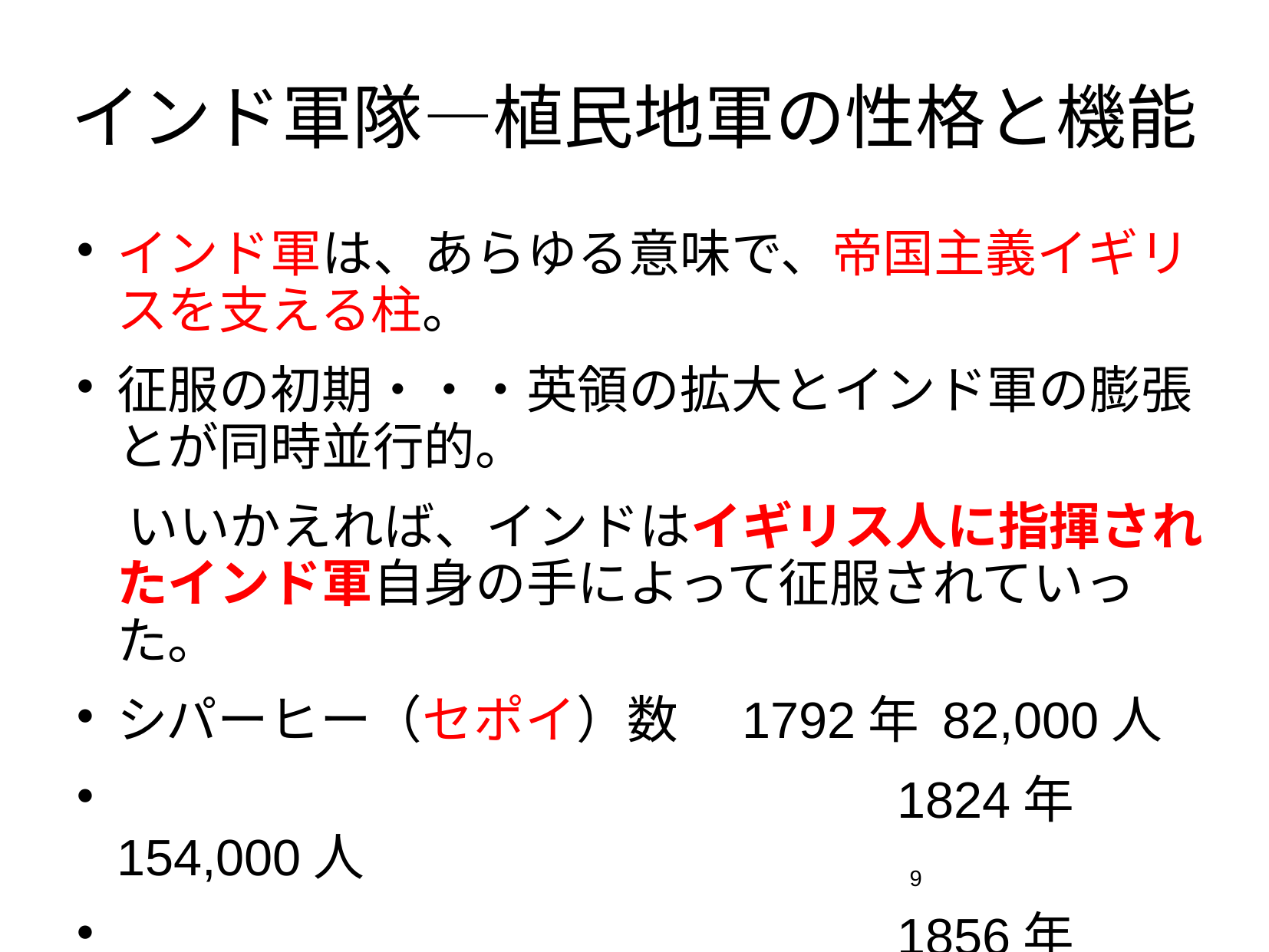

# インド軍隊―植民地軍の性格と機能
インド軍は、あらゆる意味で、帝国主義イギリスを支える柱。
征服の初期・・・英領の拡大とインド軍の膨張とが同時並行的。
　いいかえれば、インドはイギリス人に指揮されたインド軍自身の手によって征服されていった。
シパーヒー（セポイ）数　1792年 82,000人
　　　　　　　　　　　　　　　1824年154,000人
　　　　　　　　　　　　　　　1856年214,000人
9